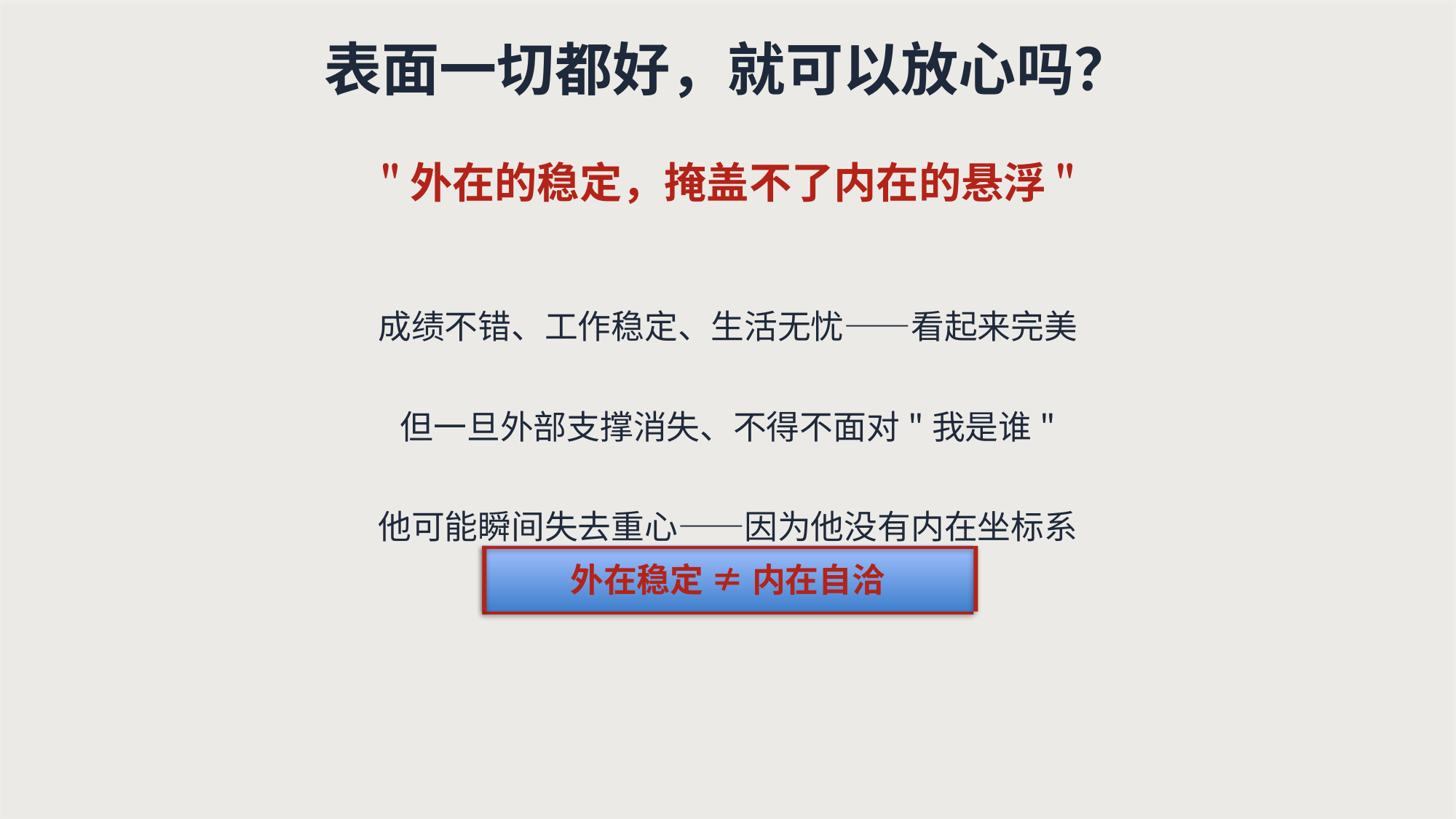

表面一切都好，就可以放心吗？
"外在的稳定，掩盖不了内在的悬浮"
成绩不错、工作稳定、生活无忧——看起来完美
但一旦外部支撑消失、不得不面对"我是谁"
他可能瞬间失去重心——因为他没有内在坐标系

外在稳定 ≠ 内在自洽